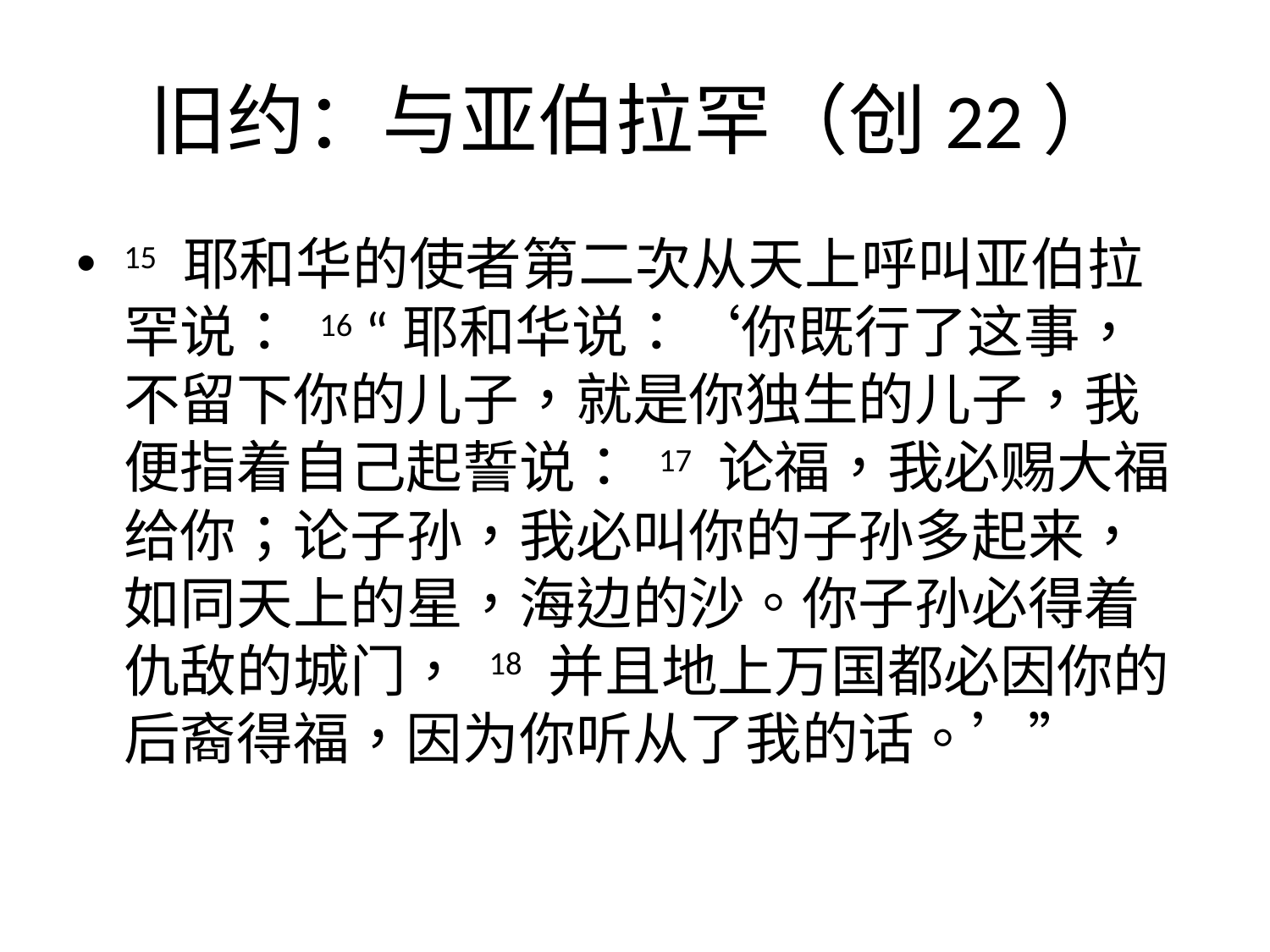

# 旧约：与亚伯拉罕（创22）
15 耶和华的使者第二次从天上呼叫亚伯拉罕说： 16 “耶和华说：‘你既行了这事，不留下你的儿子，就是你独生的儿子，我便指着自己起誓说： 17 论福，我必赐大福给你；论子孙，我必叫你的子孙多起来，如同天上的星，海边的沙。你子孙必得着仇敌的城门， 18 并且地上万国都必因你的后裔得福，因为你听从了我的话。’”